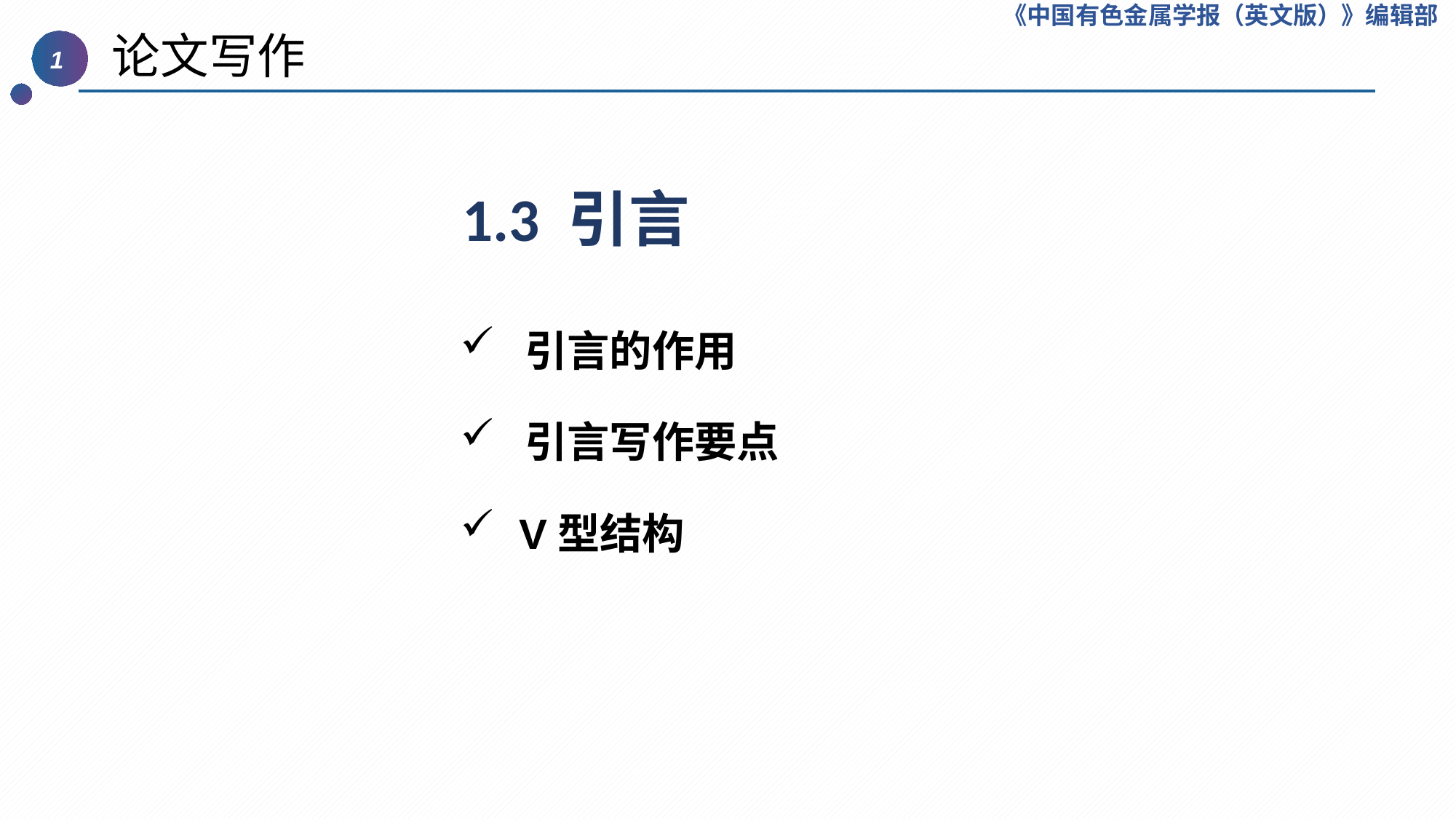

《中国有色金属学报（英文版）》编辑部

      论文写作

1

1.3 引言
  引言的作用
  引言写作要点
  V型结构